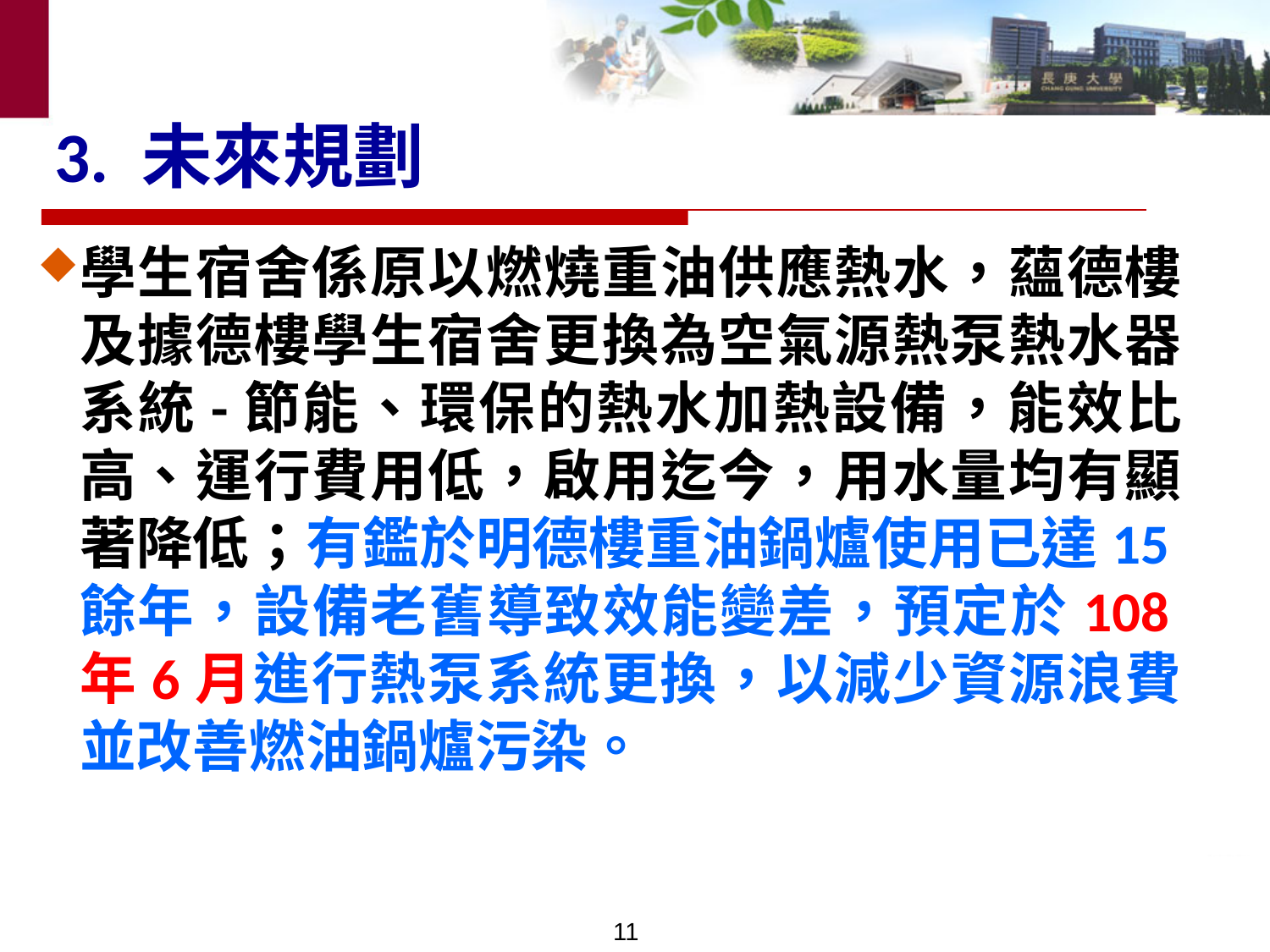

# 3. 未來規劃
學生宿舍係原以燃燒重油供應熱水，蘊德樓及據德樓學生宿舍更換為空氣源熱泵熱水器系統-節能、環保的熱水加熱設備，能效比高、運行費用低，啟用迄今，用水量均有顯著降低；有鑑於明德樓重油鍋爐使用已達15餘年，設備老舊導致效能變差，預定於108年6月進行熱泵系統更換，以減少資源浪費並改善燃油鍋爐污染。
11